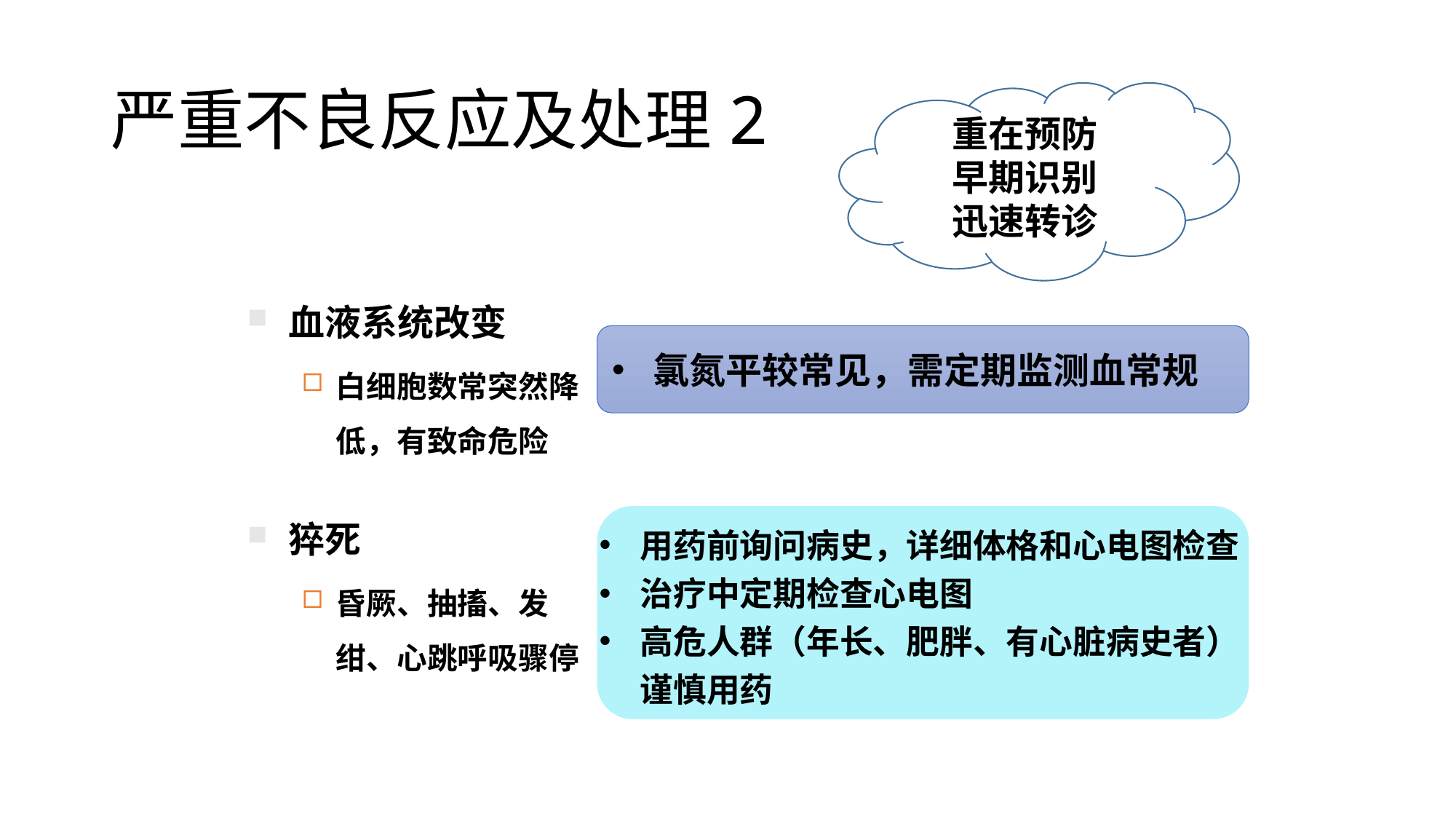

# 严重不良反应及处理2
重在预防
早期识别
迅速转诊
血液系统改变
白细胞数常突然降低，有致命危险

猝死
昏厥、抽搐、发绀、心跳呼吸骤停

氯氮平较常见，需定期监测血常规

用药前询问病史，详细体格和心电图检查
治疗中定期检查心电图
高危人群（年长、肥胖、有心脏病史者）谨慎用药